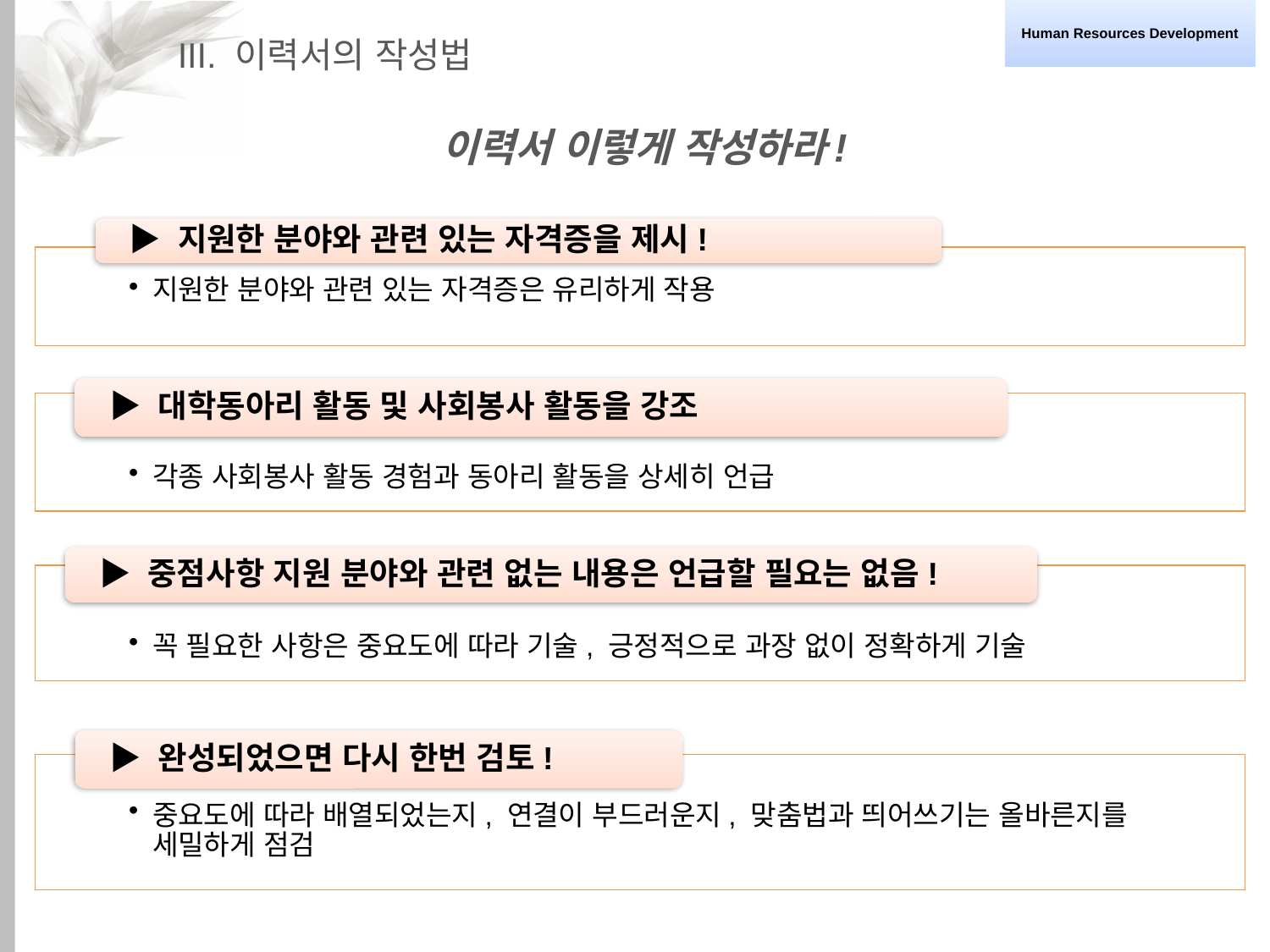

Human Resources Development
HumanResourcesDevelopment
III. 이력서의 작성법
이력서 이렇게 작성하라!

지원한 분야와 관련 있는 자격증은 유리하게 작용
▶ 지원한 분야와 관련 있는 자격증을 제시!
각종 사회봉사 활동 경험과 동아리 활동을 상세히 언급
▶ 대학동아리 활동 및 사회봉사 활동을 강조
꼭 필요한 사항은 중요도에 따라 기술, 긍정적으로 과장 없이 정확하게 기술
▶ 중점사항 지원 분야와 관련 없는 내용은 언급할 필요는 없음!
중요도에 따라 배열되었는지, 연결이 부드러운지, 맞춤법과 띄어쓰기는 올바른지를 세밀하게 점검
▶ 완성되었으면 다시 한번 검토!